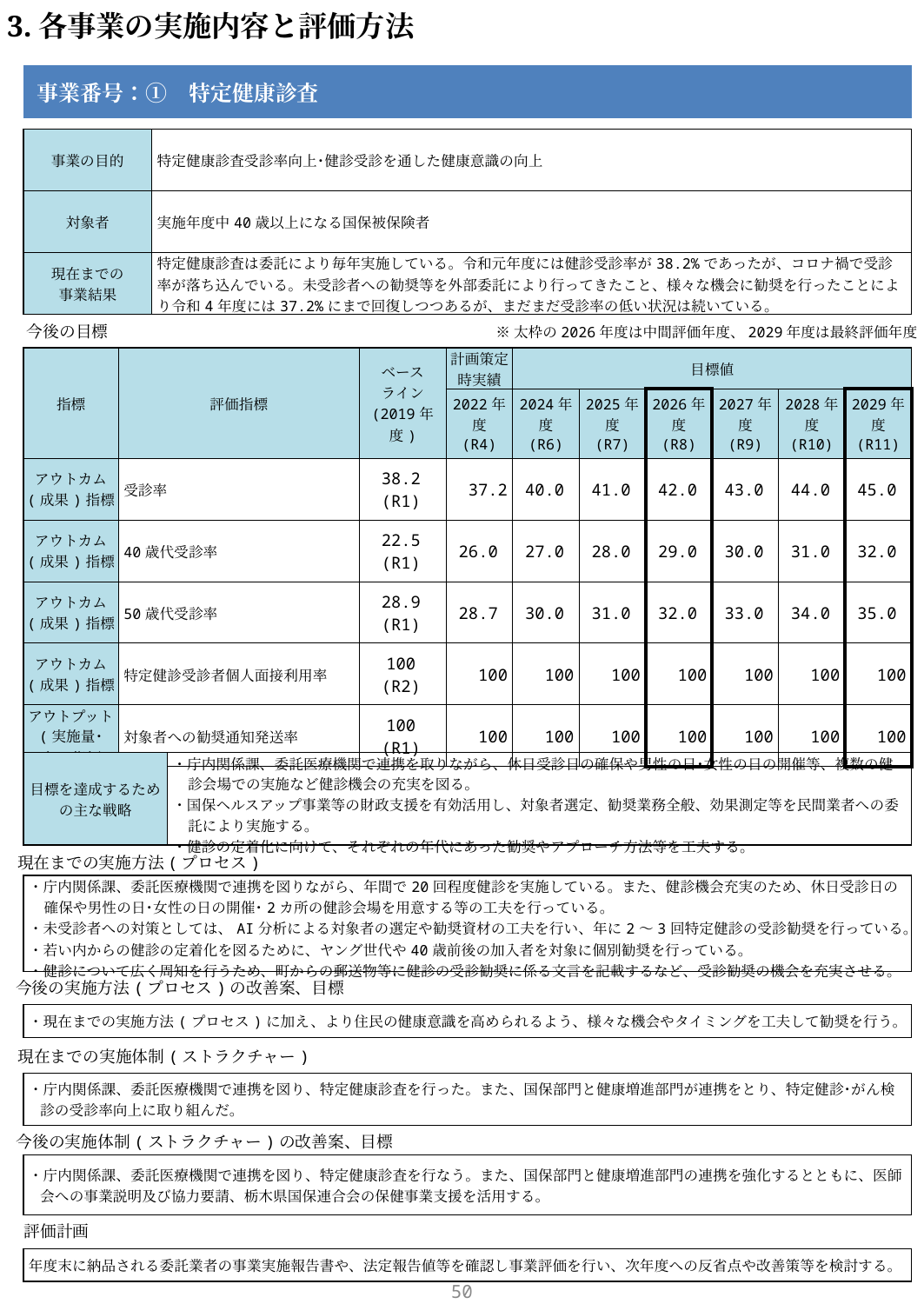

3.各事業の実施内容と評価方法
| 事業番号：①　特定健康診査 |
| --- |
| 事業の目的 | 特定健康診査受診率向上･健診受診を通した健康意識の向上 |
| --- | --- |
| 対象者 | 実施年度中40歳以上になる国保被保険者 |
| 現在までの 事業結果 | 特定健康診査は委託により毎年実施している。令和元年度には健診受診率が38.2%であったが、コロナ禍で受診率が落ち込んでいる。未受診者への勧奨等を外部委託により行ってきたこと、様々な機会に勧奨を行ったことにより令和4年度には37.2%にまで回復しつつあるが、まだまだ受診率の低い状況は続いている。 |
今後の目標
※太枠の2026年度は中間評価年度、2029年度は最終評価年度
| 指標 | 評価指標 | ベース ライン (2019年度) | 計画策定 時実績 | 目標値 |  |  |  |  |  |
| --- | --- | --- | --- | --- | --- | --- | --- | --- | --- |
|  |  |  | 2022年度 (R4) | 2024年度 (R6) | 2025年度 (R7) | 2026年度 (R8) | 2027年度 (R9) | 2028年度 (R10) | 2029年度 (R11) |
| アウトカム (成果)指標 | 受診率 | 38.2 (R1) | 37.2 | 40.0 | 41.0 | 42.0 | 43.0 | 44.0 | 45.0 |
| アウトカム (成果)指標 | 40歳代受診率 | 22.5 (R1) | 26.0 | 27.0 | 28.0 | 29.0 | 30.0 | 31.0 | 32.0 |
| アウトカム (成果)指標 | 50歳代受診率 | 28.9 (R1) | 28.7 | 30.0 | 31.0 | 32.0 | 33.0 | 34.0 | 35.0 |
| アウトカム (成果)指標 | 特定健診受診者個人面接利用率 | 100 (R2) | 100 | 100 | 100 | 100 | 100 | 100 | 100 |
| アウトプット (実施量･率)指標 | 対象者への勧奨通知発送率 | 100 (R1) | 100 | 100 | 100 | 100 | 100 | 100 | 100 |
| 目標を達成するため の主な戦略 | ・庁内関係課、委託医療機関で連携を取りながら、休日受診日の確保や男性の日･女性の日の開催等、複数の健診会場での実施など健診機会の充実を図る。 ・国保ヘルスアップ事業等の財政支援を有効活用し、対象者選定、勧奨業務全般、効果測定等を民間業者への委託により実施する。 ・健診の定着化に向けて、それぞれの年代にあった勧奨やアプローチ方法等を工夫する。 |
| --- | --- |
現在までの実施方法(プロセス)
| ・庁内関係課、委託医療機関で連携を図りながら、年間で20回程度健診を実施している。また、健診機会充実のため、休日受診日の確保や男性の日･女性の日の開催･2カ所の健診会場を用意する等の工夫を行っている。 ・未受診者への対策としては、AI分析による対象者の選定や勧奨資材の工夫を行い、年に2～3回特定健診の受診勧奨を行っている。 ・若い内からの健診の定着化を図るために、ヤング世代や40歳前後の加入者を対象に個別勧奨を行っている。 ・健診について広く周知を行うため、町からの郵送物等に健診の受診勧奨に係る文言を記載するなど、受診勧奨の機会を充実させる。 |
| --- |
今後の実施方法(プロセス)の改善案、目標
| ・現在までの実施方法(プロセス)に加え、より住民の健康意識を高められるよう、様々な機会やタイミングを工夫して勧奨を行う。 |
| --- |
現在までの実施体制(ストラクチャー)
| ・庁内関係課、委託医療機関で連携を図り、特定健康診査を行った。また、国保部門と健康増進部門が連携をとり、特定健診･がん検 診の受診率向上に取り組んだ。 |
| --- |
今後の実施体制(ストラクチャー)の改善案、目標
| ・庁内関係課、委託医療機関で連携を図り、特定健康診査を行なう。また、国保部門と健康増進部門の連携を強化するとともに、医師 会への事業説明及び協力要請、栃木県国保連合会の保健事業支援を活用する。 |
| --- |
評価計画
| 年度末に納品される委託業者の事業実施報告書や、法定報告値等を確認し事業評価を行い、次年度への反省点や改善策等を検討する。 |
| --- |
50